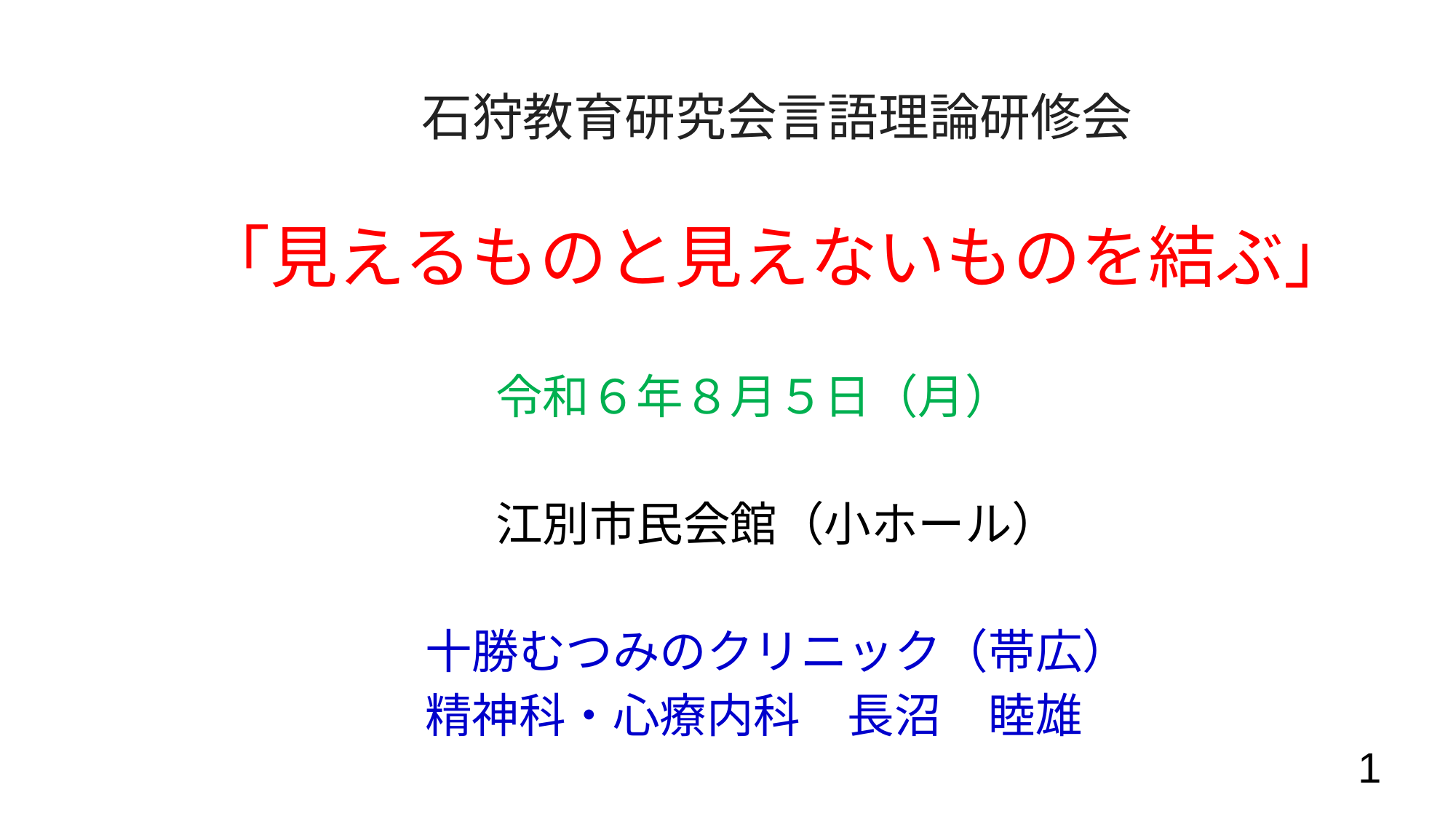

石狩教育研究会言語理論研修会

「見えるものと見えないものを結ぶ」

令和６年８月５日（月）

江別市民会館（小ホール）

十勝むつみのクリニック（帯広）
精神科・心療内科　長沼　睦雄

1